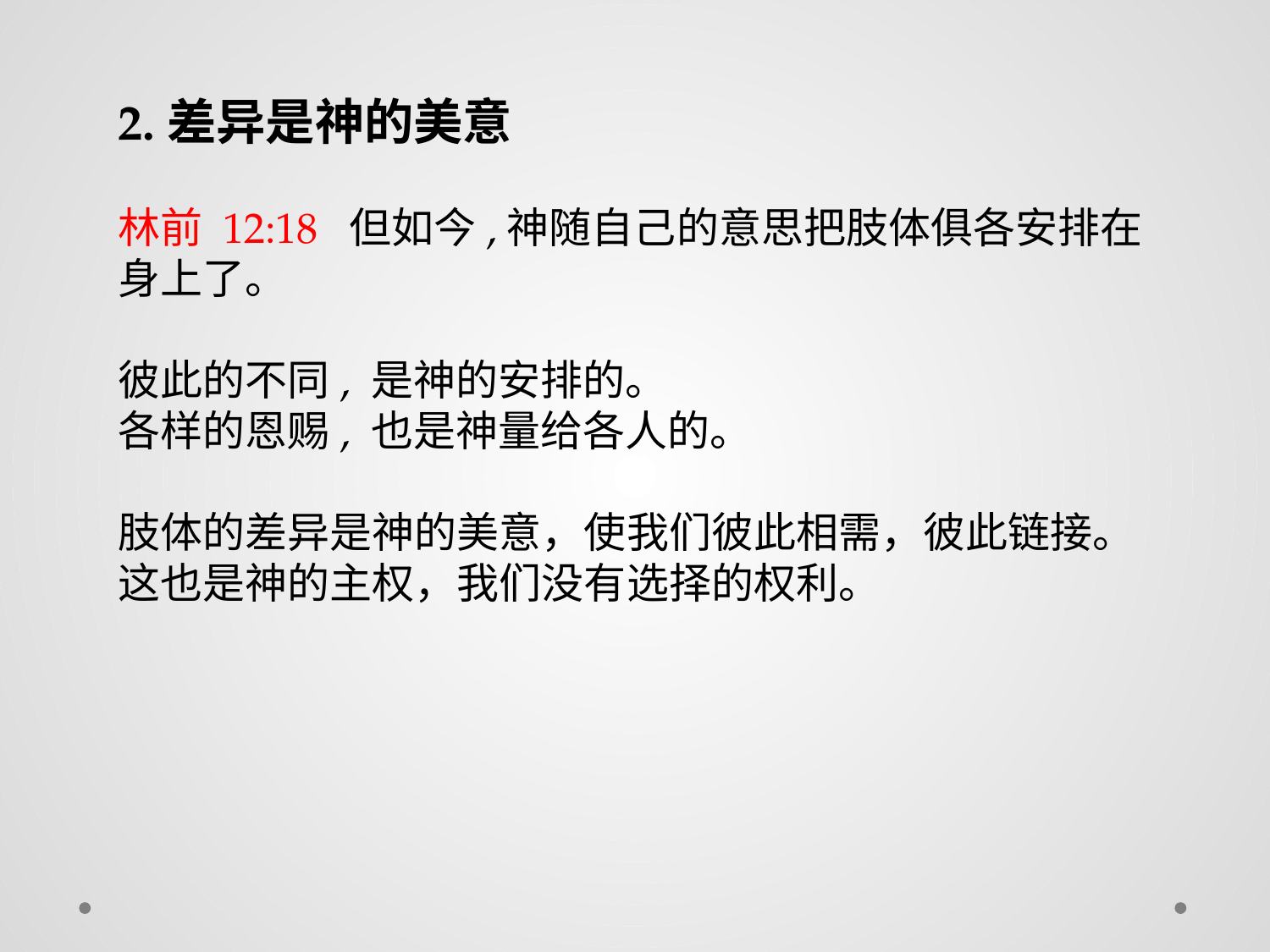

2.差异是神的美意

林前 12:18  但如今,神随自己的意思把肢体俱各安排在身上了。

彼此的不同, 是神的安排的。
各样的恩赐, 也是神量给各人的。

肢体的差异是神的美意，使我们彼此相需，彼此链接。
这也是神的主权，我们没有选择的权利。